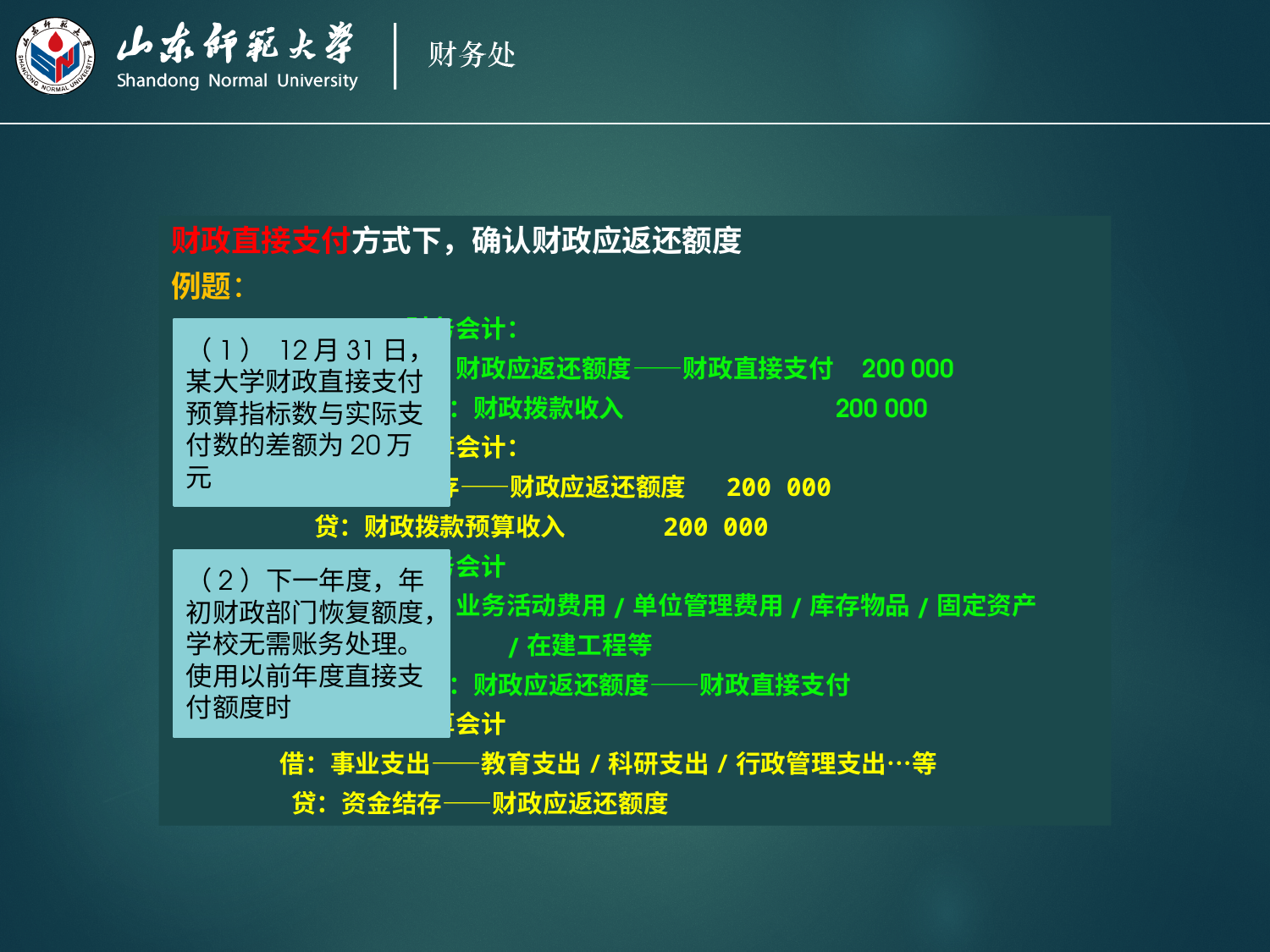

财政直接支付方式下，确认财政应返还额度
例题：
                                        财务会计：
                                        借：财政应返还额度——财政直接支付    200 000
                                           贷：财政拨款收入                                    200 000
                                        预算会计：
                       借：资金结存——财政应返还额度      200 000
                        贷：财政拨款预算收入                200 000
                                        财务会计
                                        借：业务活动费用/单位管理费用/库存物品/固定资产
                                                /在建工程等
                                           贷：财政应返还额度——财政直接支付
                                        预算会计
                  借：事业支出——教育支出/科研支出/行政管理支出…等
                    贷：资金结存——财政应返还额度

（1） 12月31日，某大学财政直接支付预算指标数与实际支付数的差额为20万元
（2）下一年度，年初财政部门恢复额度，学校无需账务处理。使用以前年度直接支付额度时